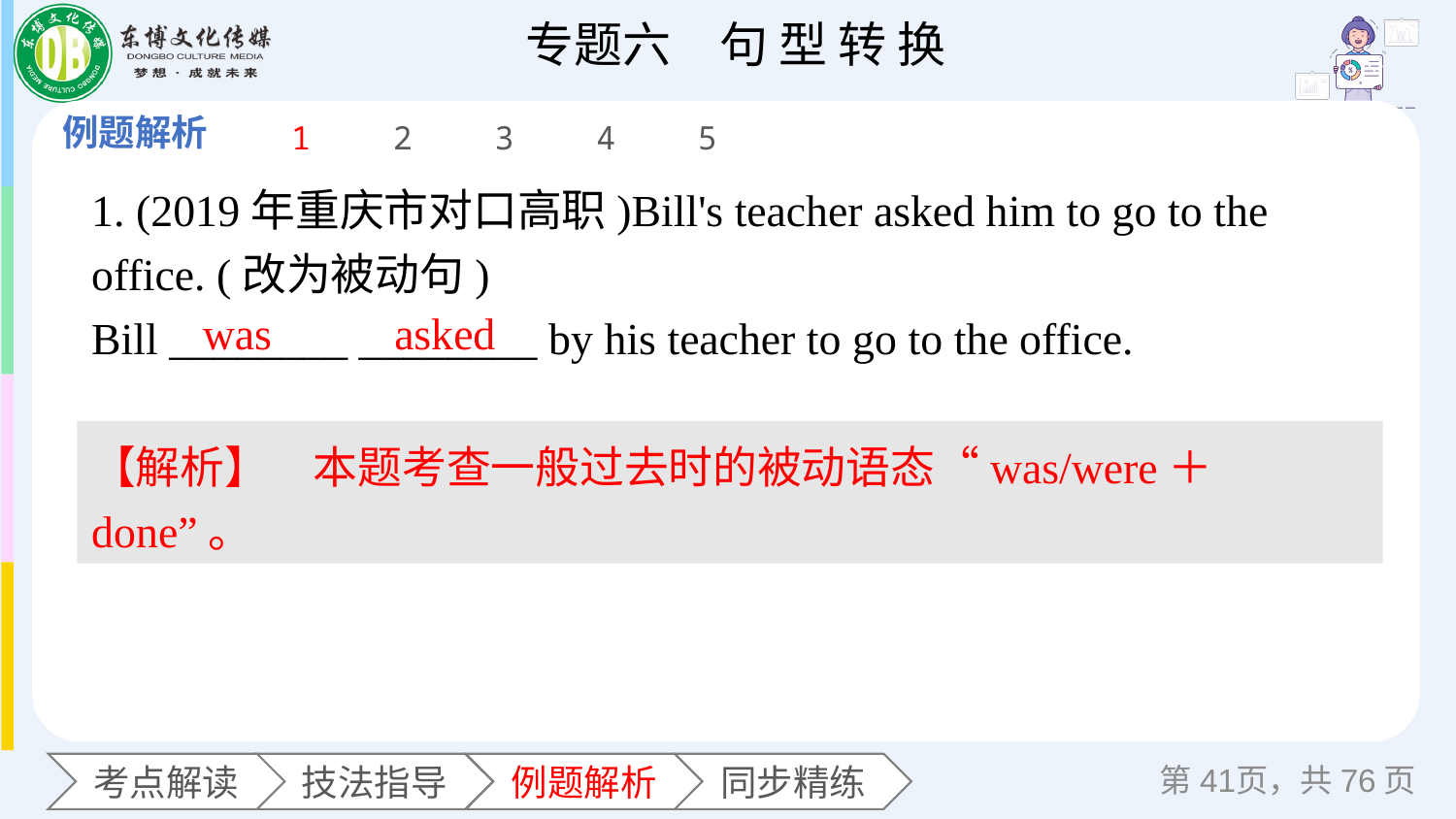

1
2
3
4
5
1. (2019年重庆市对口高职)Bill's teacher asked him to go to the office. (改为被动句)
Bill ________ ________ by his teacher to go to the office.
was           asked
【解析】　本题考查一般过去时的被动语态“was/were＋done”。
第41页，共76页